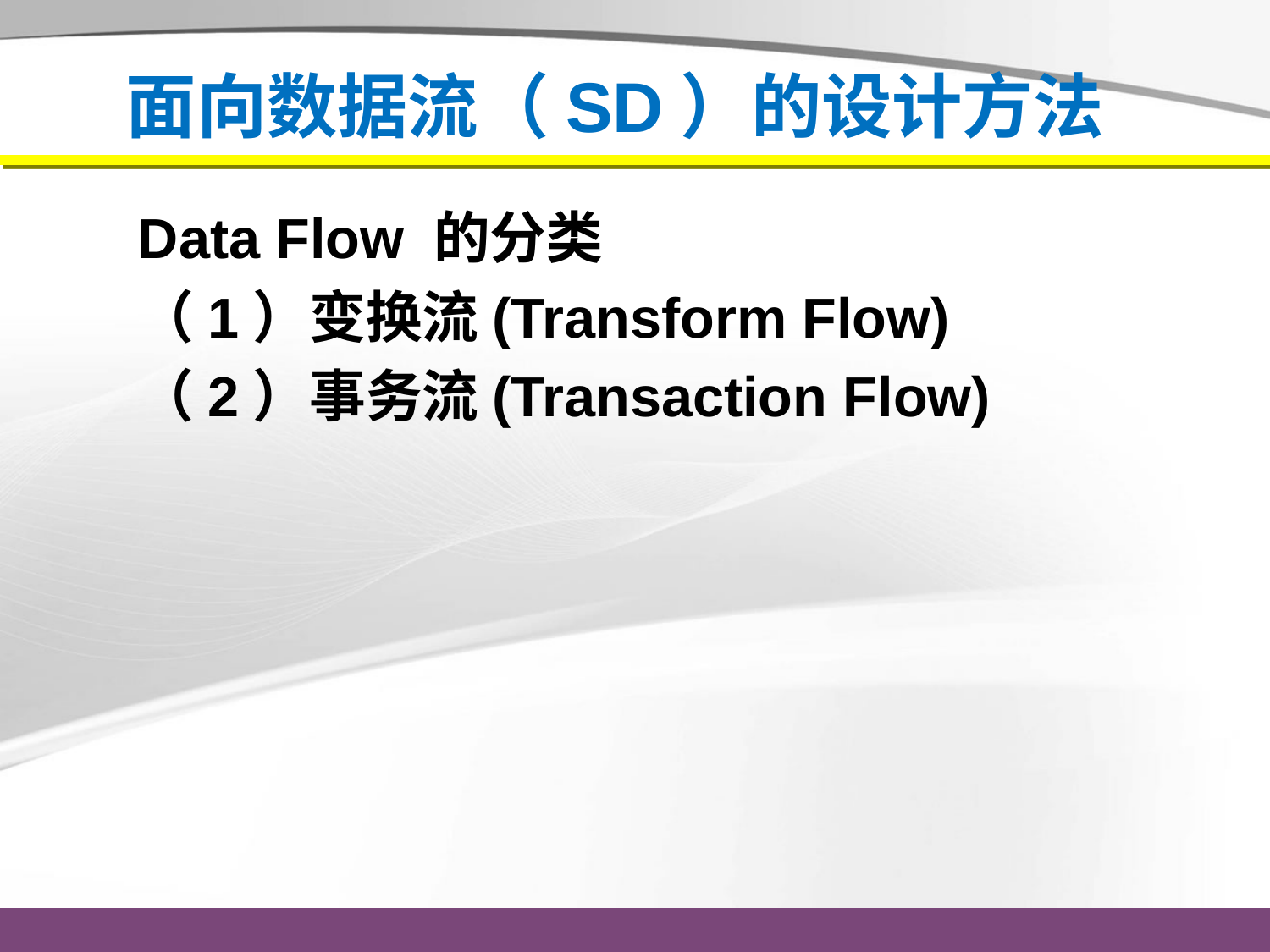

# 面向数据流（SD）的设计方法
Data Flow 的分类
（1）变换流(Transform Flow)
（2）事务流(Transaction Flow)